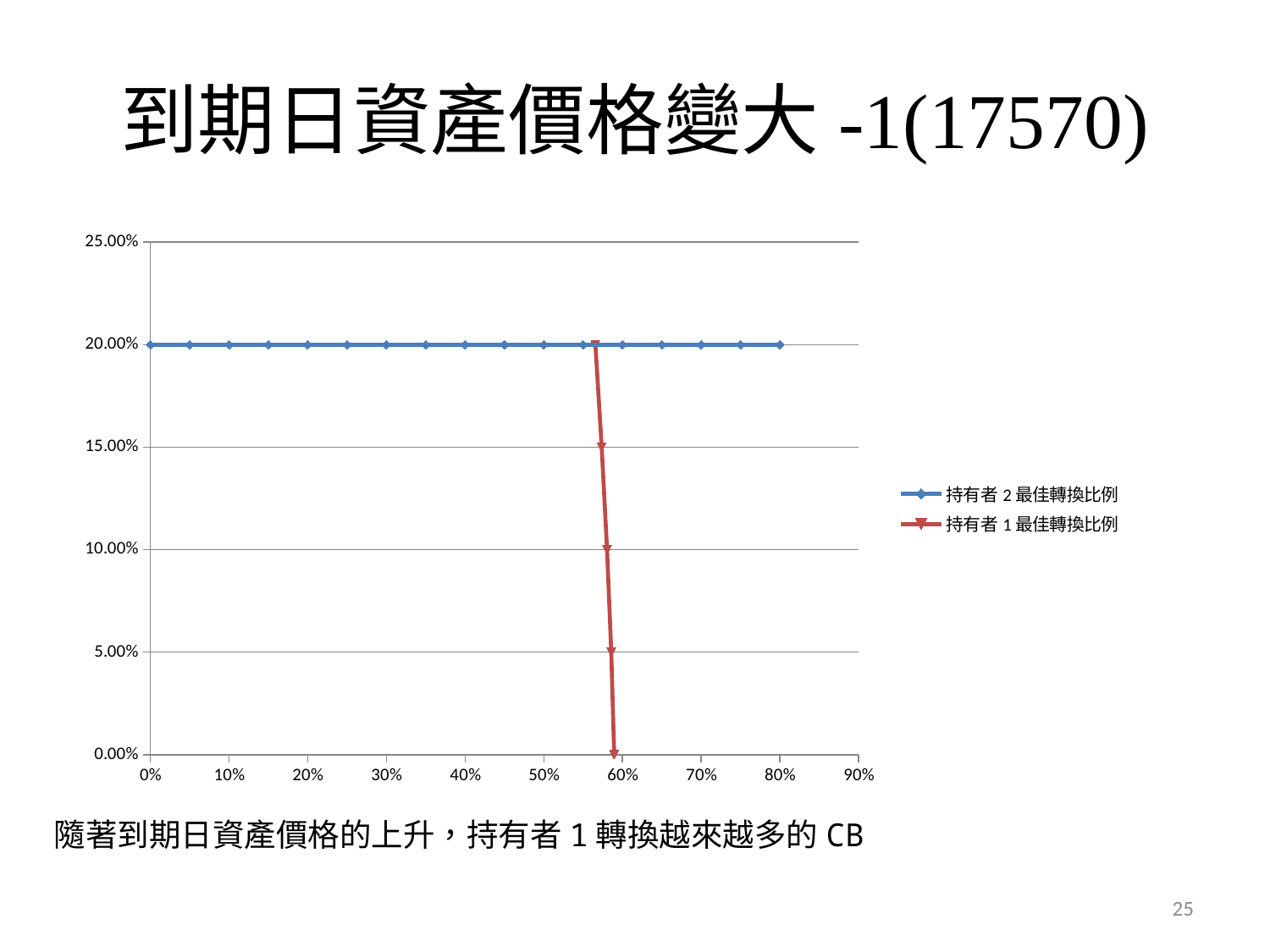

# 到期日資產價格變大-1(17570)

### Chart

| Category |  |  |
|---|---|---|
隨著到期日資產價格的上升，持有者1轉換越來越多的CB
25